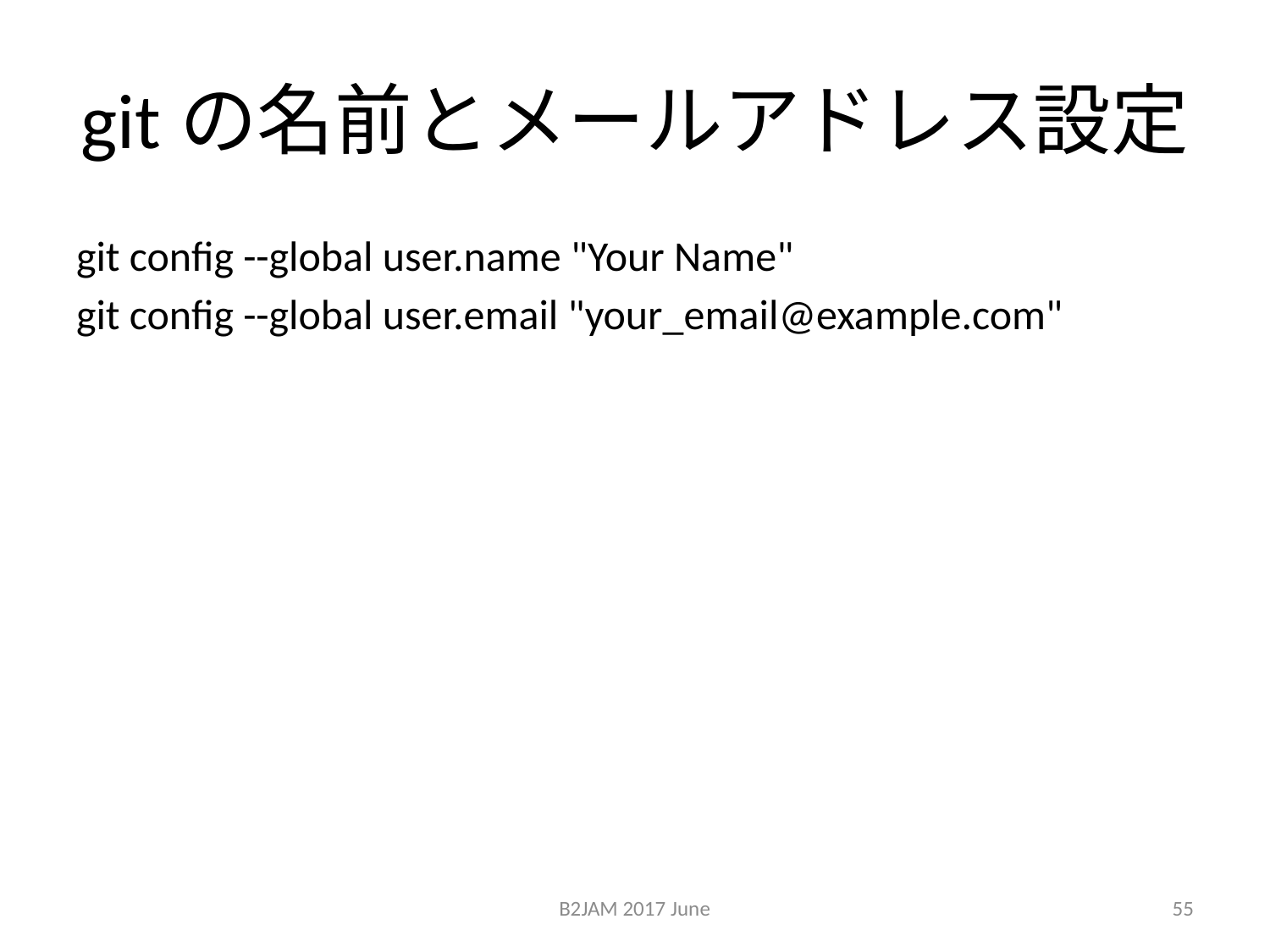

# gitの名前とメールアドレス設定
git config --global user.name "Your Name"
git config --global user.email "your_email@example.com"

B2JAM 2017 June
55